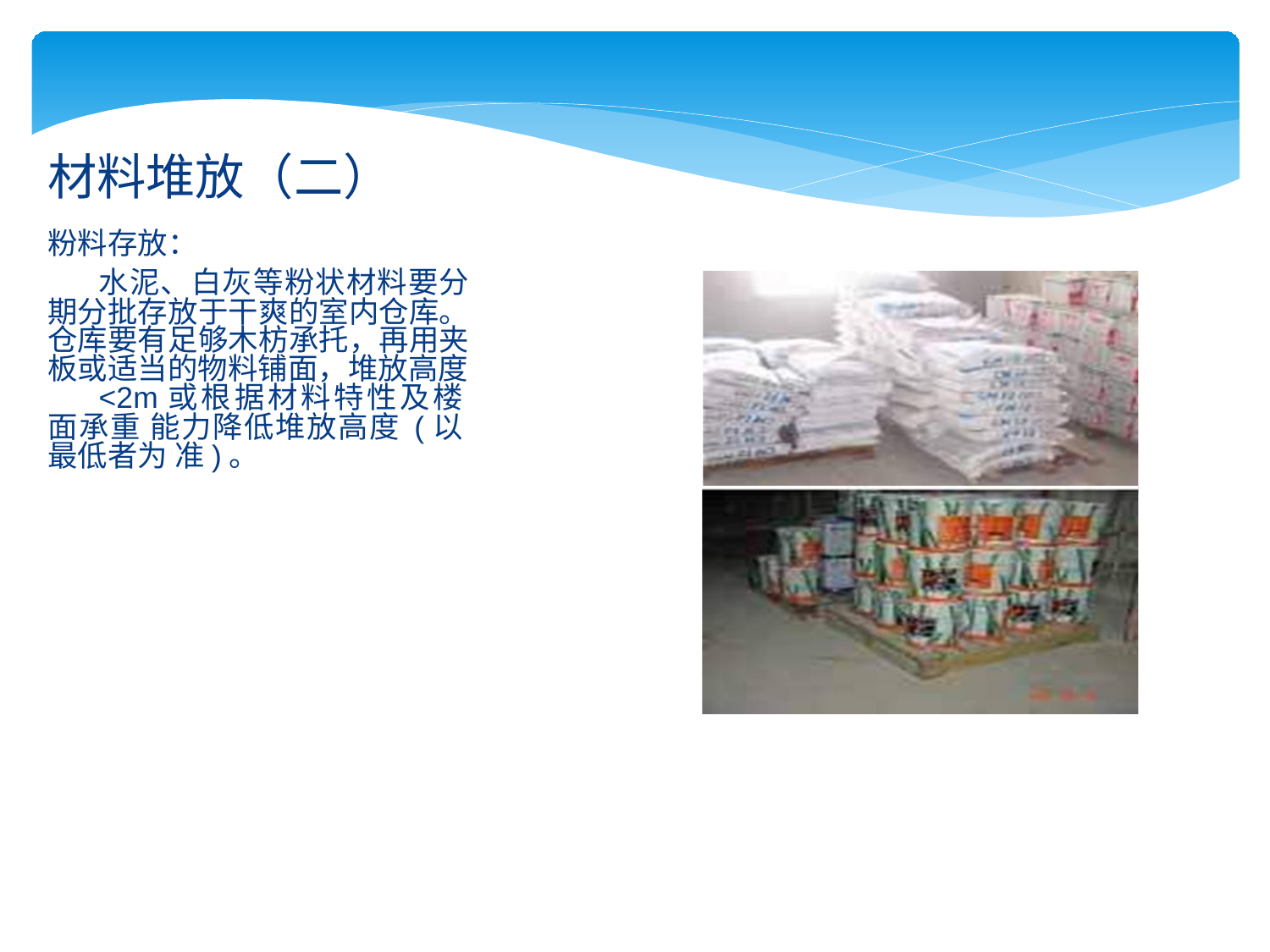

# 材料堆放（二）
粉料存放：
水泥、白灰等粉状材料要分 期分批存放于干爽的室内仓库。 仓库要有足够木枋承托，再用夹 板或适当的物料铺面，堆放高度
<2m或根据材料特性及楼面承重 能力降低堆放高度(以最低者为 准)。